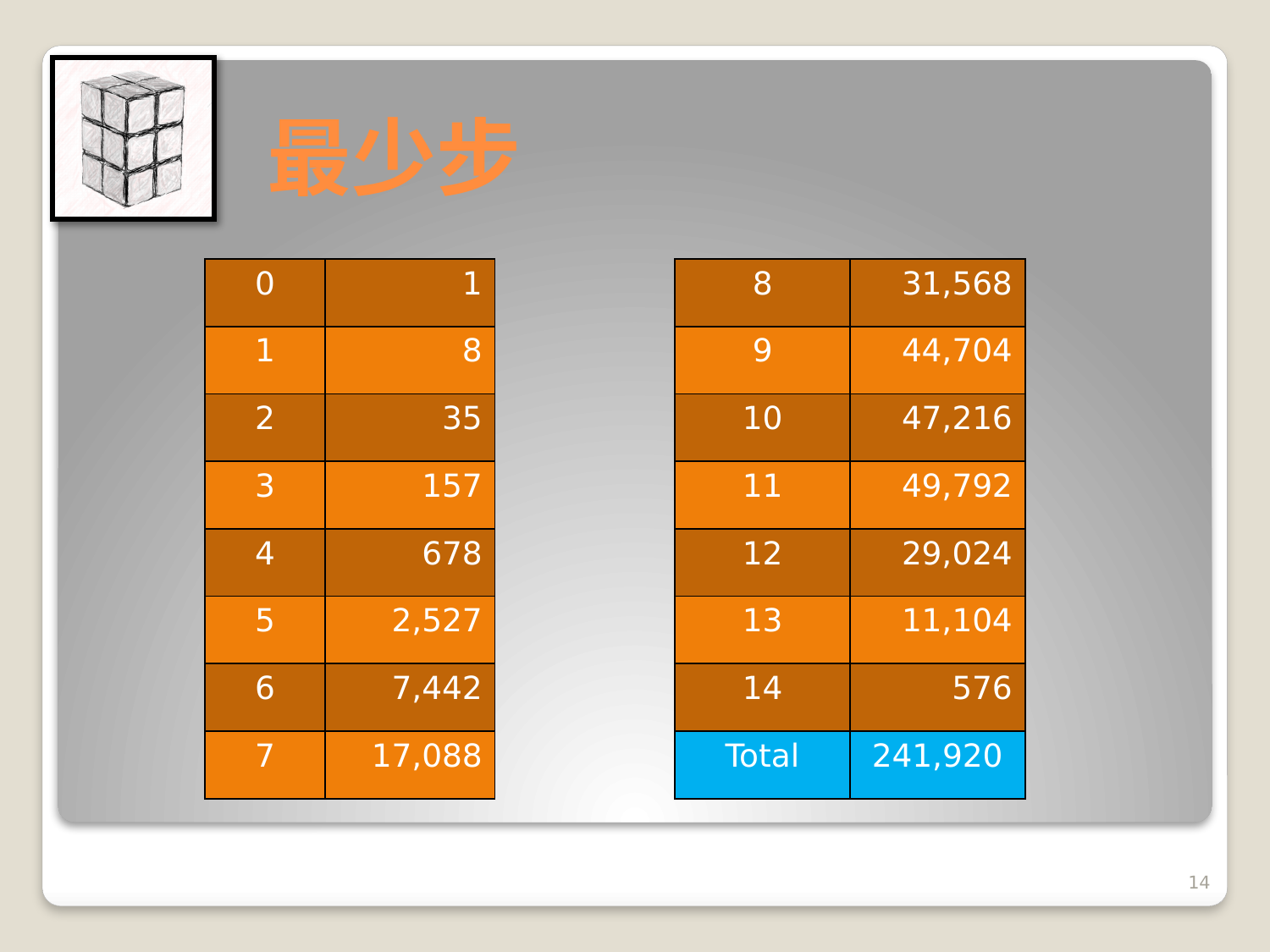

# 最少步
| 0 | 1 |
| --- | --- |
| 1 | 8 |
| 2 | 35 |
| 3 | 157 |
| 4 | 678 |
| 5 | 2,527 |
| 6 | 7,442 |
| 7 | 17,088 |
| 8 | 31,568 |
| --- | --- |
| 9 | 44,704 |
| 10 | 47,216 |
| 11 | 49,792 |
| 12 | 29,024 |
| 13 | 11,104 |
| 14 | 576 |
| Total | 241,920 |
14